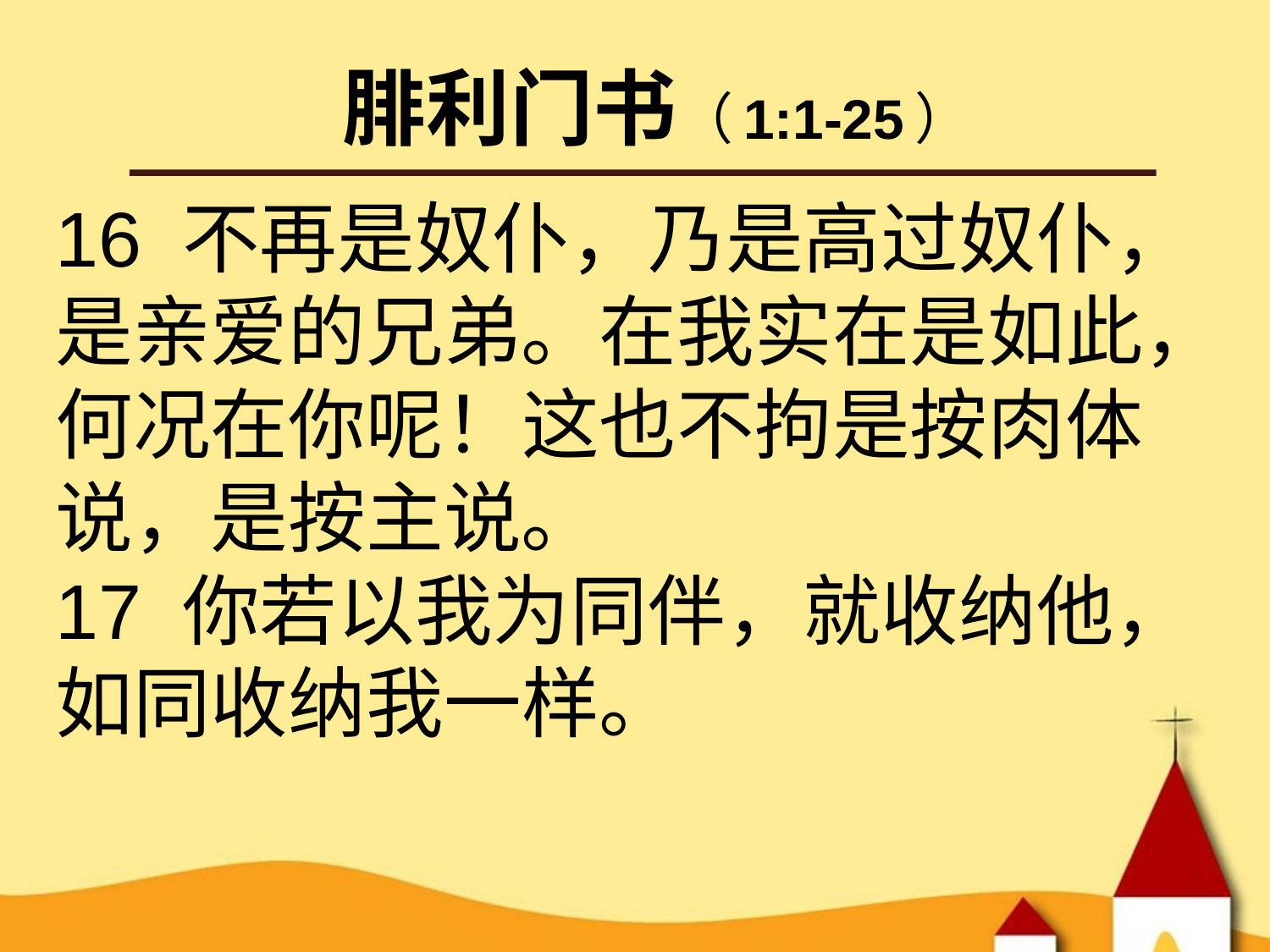

# 腓利门书（1:1-25）

16 不再是奴仆，乃是高过奴仆，是亲爱的兄弟。在我实在是如此，何况在你呢！这也不拘是按肉体说，是按主说。
17 你若以我为同伴，就收纳他，如同收纳我一样。